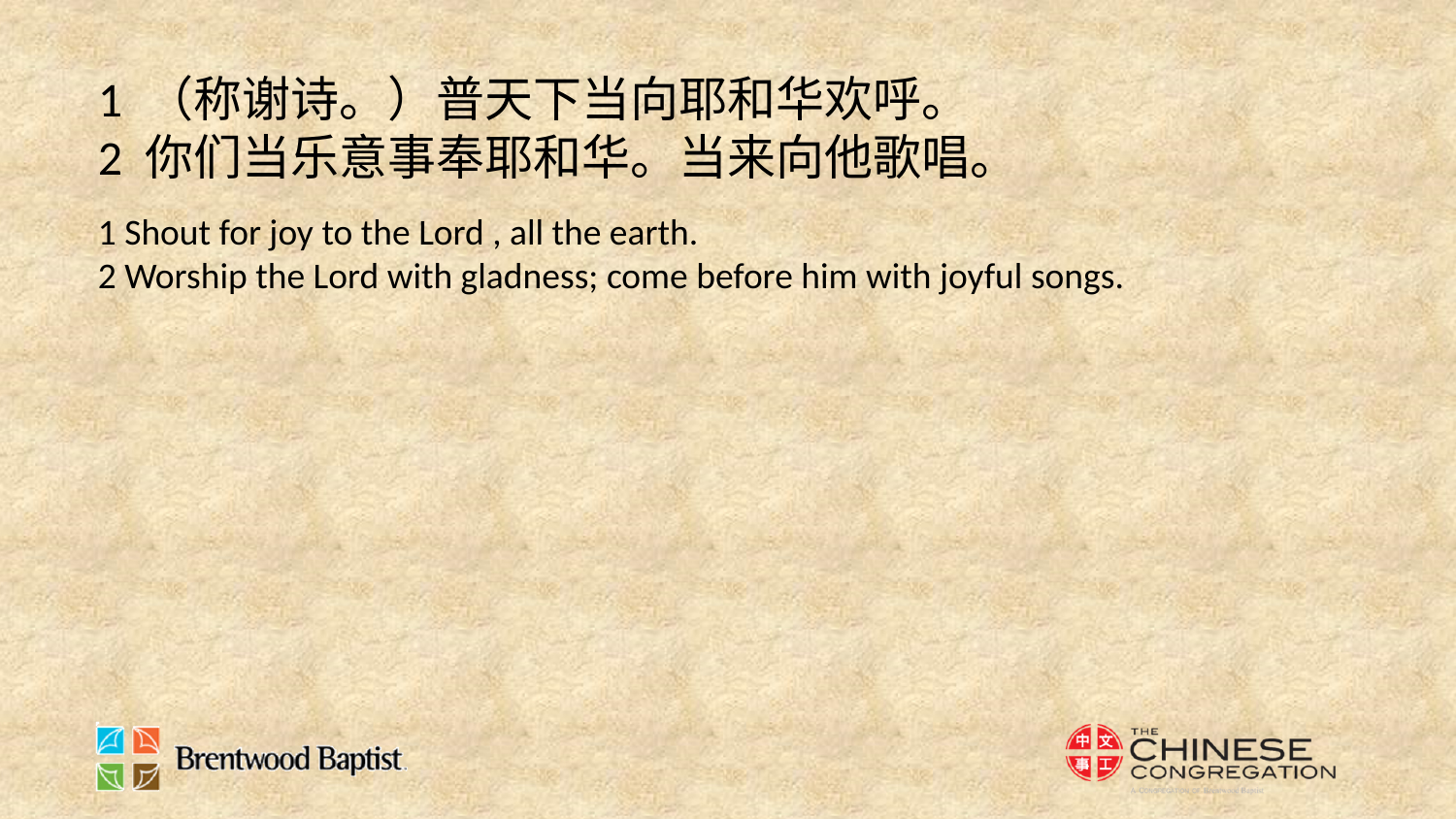

1 （称谢诗。）普天下当向耶和华欢呼。
2 你们当乐意事奉耶和华。当来向他歌唱。

1 Shout for joy to the Lord , all the earth.
2 Worship the Lord with gladness; come before him with joyful songs.